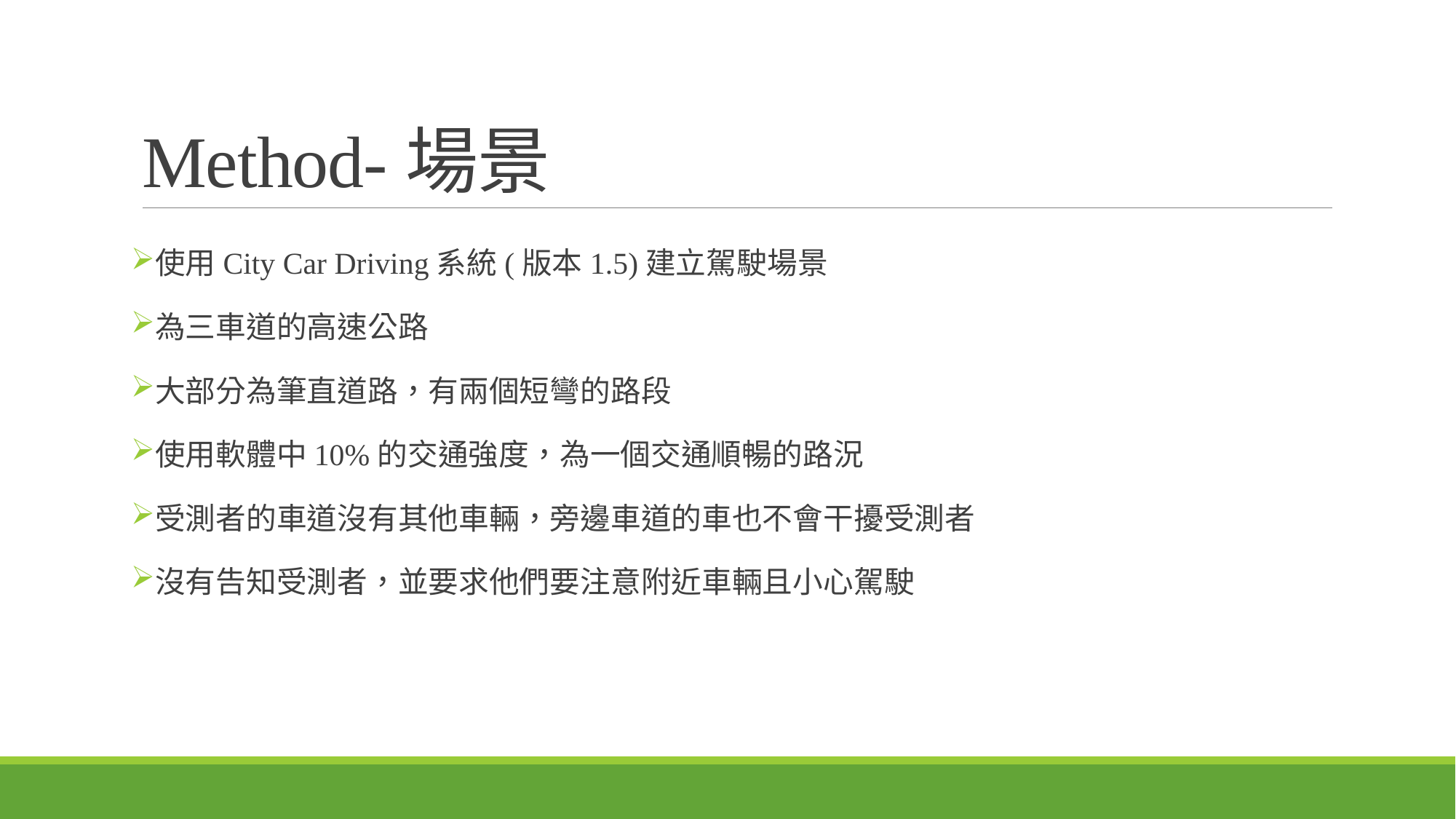

# Method-場景
使用City Car Driving系統(版本1.5)建立駕駛場景
為三車道的高速公路
大部分為筆直道路，有兩個短彎的路段
使用軟體中10%的交通強度，為一個交通順暢的路況
受測者的車道沒有其他車輛，旁邊車道的車也不會干擾受測者
沒有告知受測者，並要求他們要注意附近車輛且小心駕駛